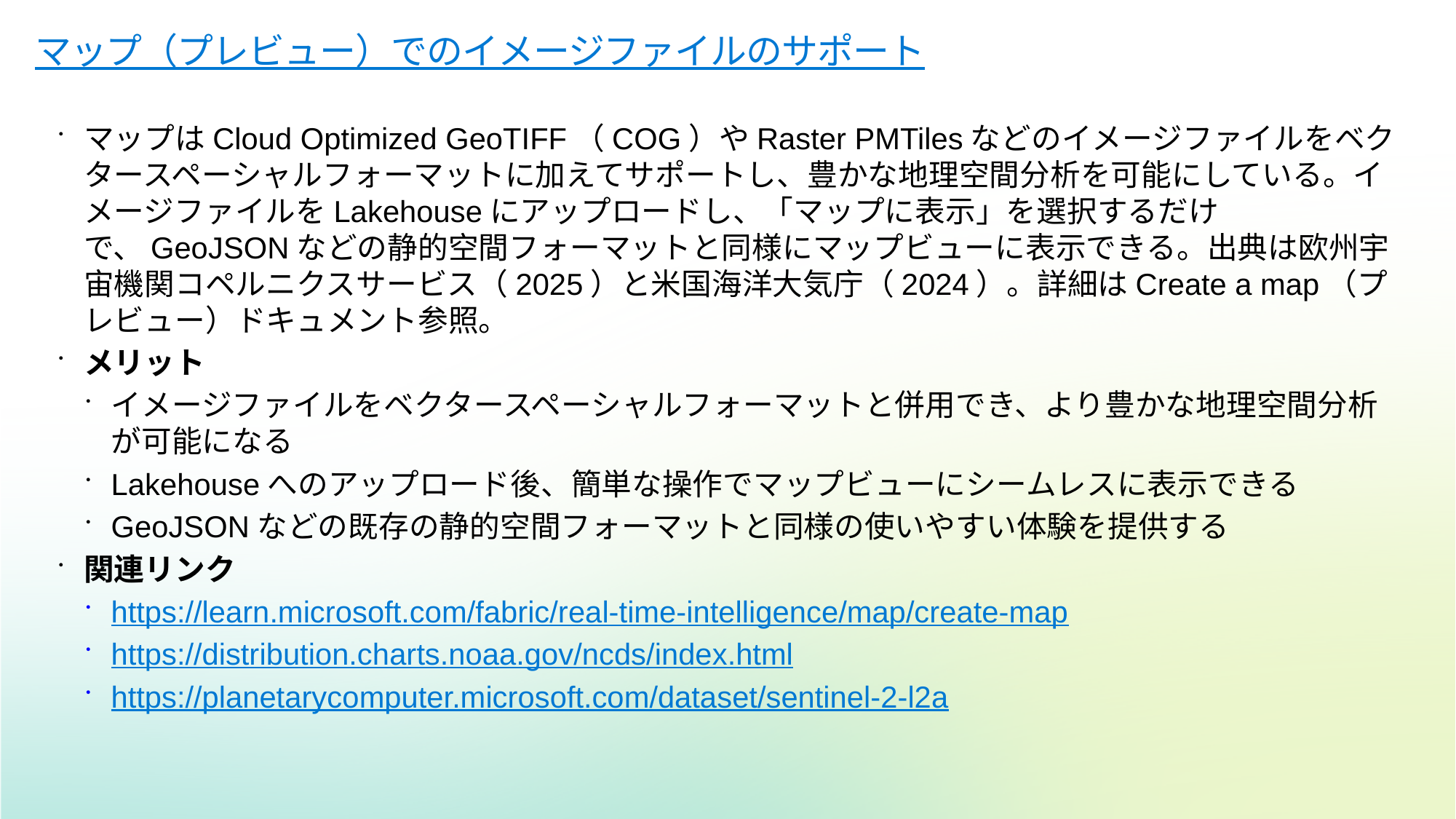

# マップ（プレビュー）でのイメージファイルのサポート
マップはCloud Optimized GeoTIFF（COG）やRaster PMTilesなどのイメージファイルをベクタースペーシャルフォーマットに加えてサポートし、豊かな地理空間分析を可能にしている。イメージファイルをLakehouseにアップロードし、「マップに表示」を選択するだけで、GeoJSONなどの静的空間フォーマットと同様にマップビューに表示できる。出典は欧州宇宙機関コペルニクスサービス（2025）と米国海洋大気庁（2024）。詳細はCreate a map（プレビュー）ドキュメント参照。
メリット
イメージファイルをベクタースペーシャルフォーマットと併用でき、より豊かな地理空間分析が可能になる
Lakehouseへのアップロード後、簡単な操作でマップビューにシームレスに表示できる
GeoJSONなどの既存の静的空間フォーマットと同様の使いやすい体験を提供する
関連リンク
https://learn.microsoft.com/fabric/real-time-intelligence/map/create-map
https://distribution.charts.noaa.gov/ncds/index.html
https://planetarycomputer.microsoft.com/dataset/sentinel-2-l2a